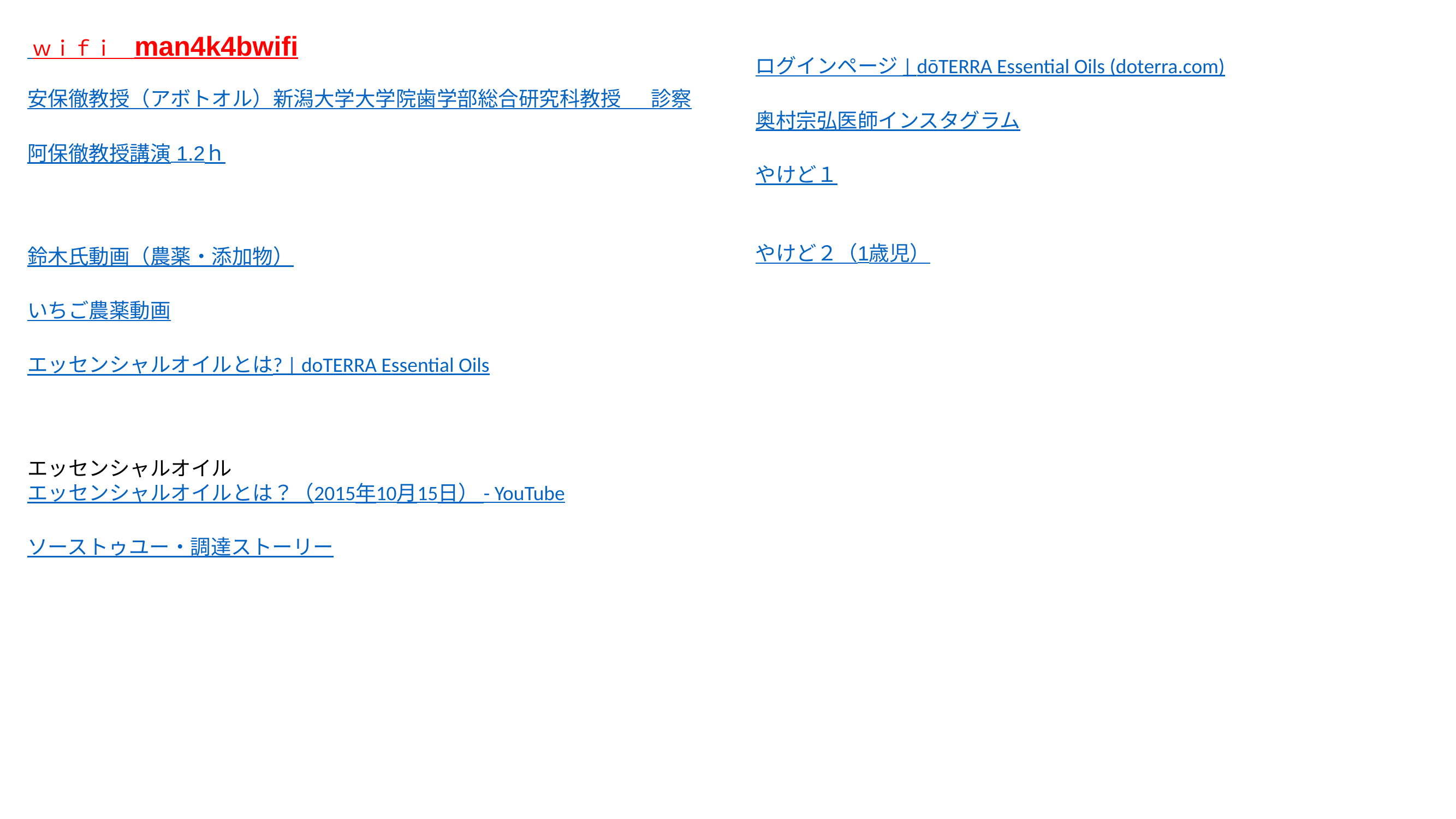

ｗｉｆｉ　man4k4bwifi

安保徹教授（アボトオル）新潟大学大学院歯学部総合研究科教授 　 診察

阿保徹教授講演 1.2ｈ

鈴木氏動画（農薬・添加物）

いちご農薬動画

エッセンシャルオイルとは? | doTERRA Essential Oils

エッセンシャルオイル
エッセンシャルオイルとは？（2015年10月15日） - YouTube

ソーストゥユー・調達ストーリー

ログインページ | dōTERRA Essential Oils (doterra.com)

奥村宗弘医師インスタグラム

やけど１

やけど２（1歳児）